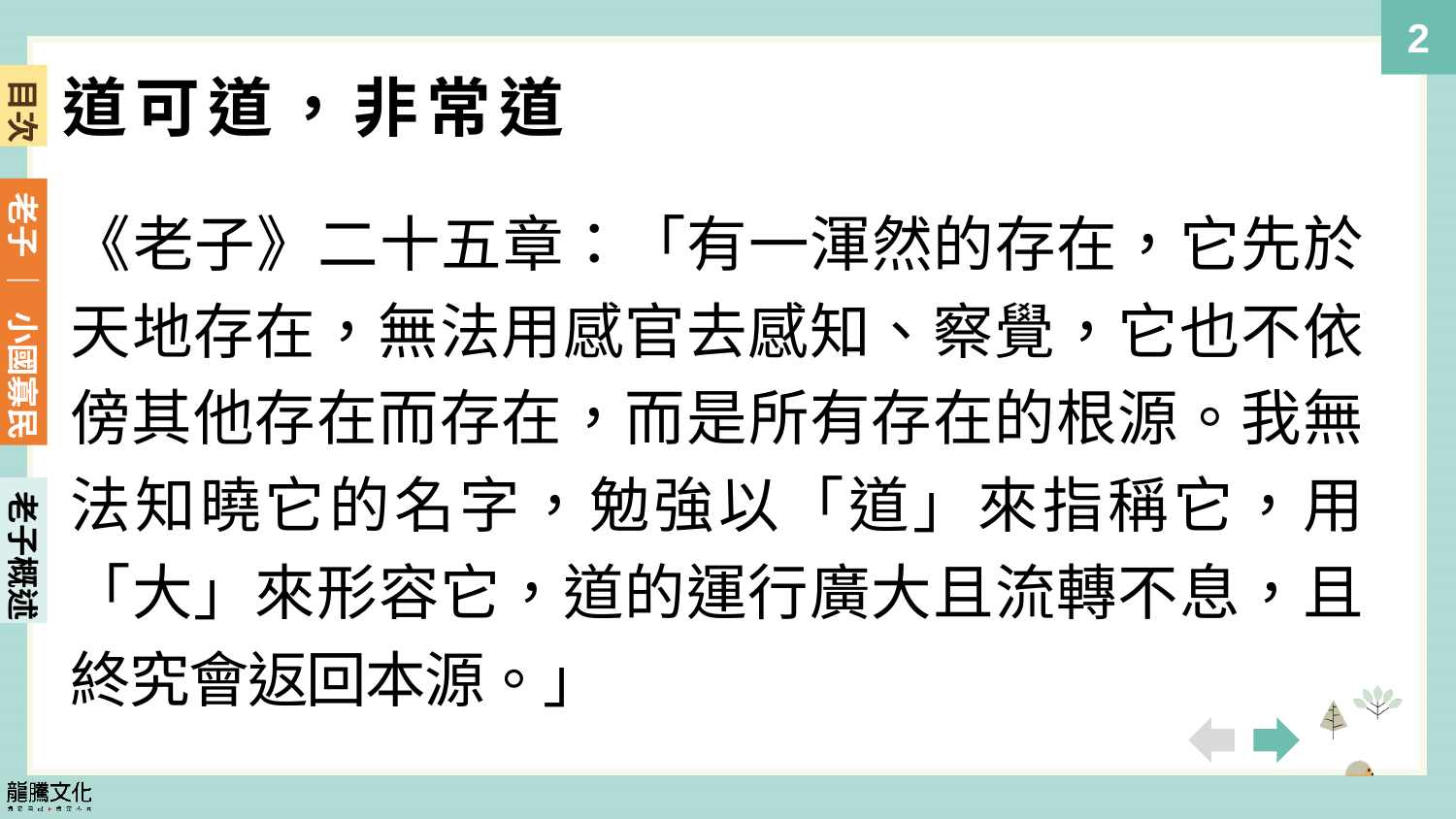

道可道，非常道
《老子》二十五章：「有一渾然的存在，它先於天地存在，無法用感官去感知、察覺，它也不依傍其他存在而存在，而是所有存在的根源。我無法知曉它的名字，勉強以「道」來指稱它，用「大」來形容它，道的運行廣大且流轉不息，且終究會返回本源。」
老子概述